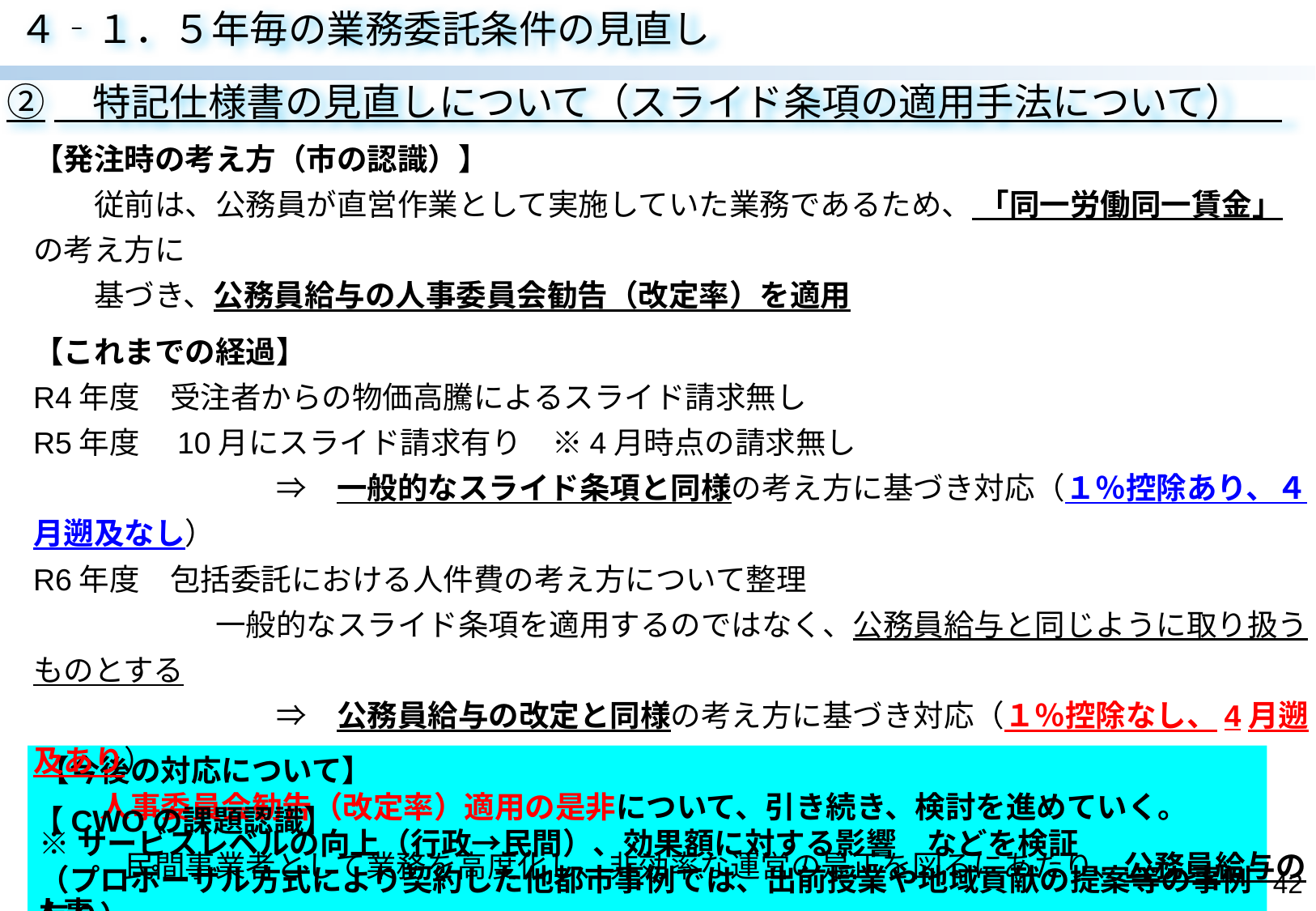

４‐１．５年毎の業務委託条件の見直し
②　特記仕様書の見直しについて（スライド条項の適用手法について）
【発注時の考え方（市の認識）】
　　従前は、公務員が直営作業として実施していた業務であるため、 「同一労働同一賃金」の考え方に
　　基づき、公務員給与の人事委員会勧告（改定率）を適用

【これまでの経過】
R4年度　受注者からの物価高騰によるスライド請求無し
R5年度　10月にスライド請求有り　※4月時点の請求無し
　　　　　　　　⇒　一般的なスライド条項と同様の考え方に基づき対応（１％控除あり、４月遡及なし）
R6年度　包括委託における人件費の考え方について整理
　　　　　　一般的なスライド条項を適用するのではなく、公務員給与と同じように取り扱うものとする
　　　　　　　　⇒　公務員給与の改定と同様の考え方に基づき対応（１％控除なし、4月遡及あり）

【CWOの課題認識】
　　　民間事業者として業務を高度化し、非効率な運営の是正を図るにあたり、公務員給与の人事
　　　委員会勧告の適用は今後のCWOの業務体制や給与制度等の見直しに支障となる恐れがある
【今後の対応について】
　　人事委員会勧告（改定率）適用の是非について、引き続き、検討を進めていく。
※サービスレベルの向上（行政→民間）、効果額に対する影響　などを検証
（プロポーザル方式により契約した他都市事例では、出前授業や地域貢献の提案等の事例有り）
42